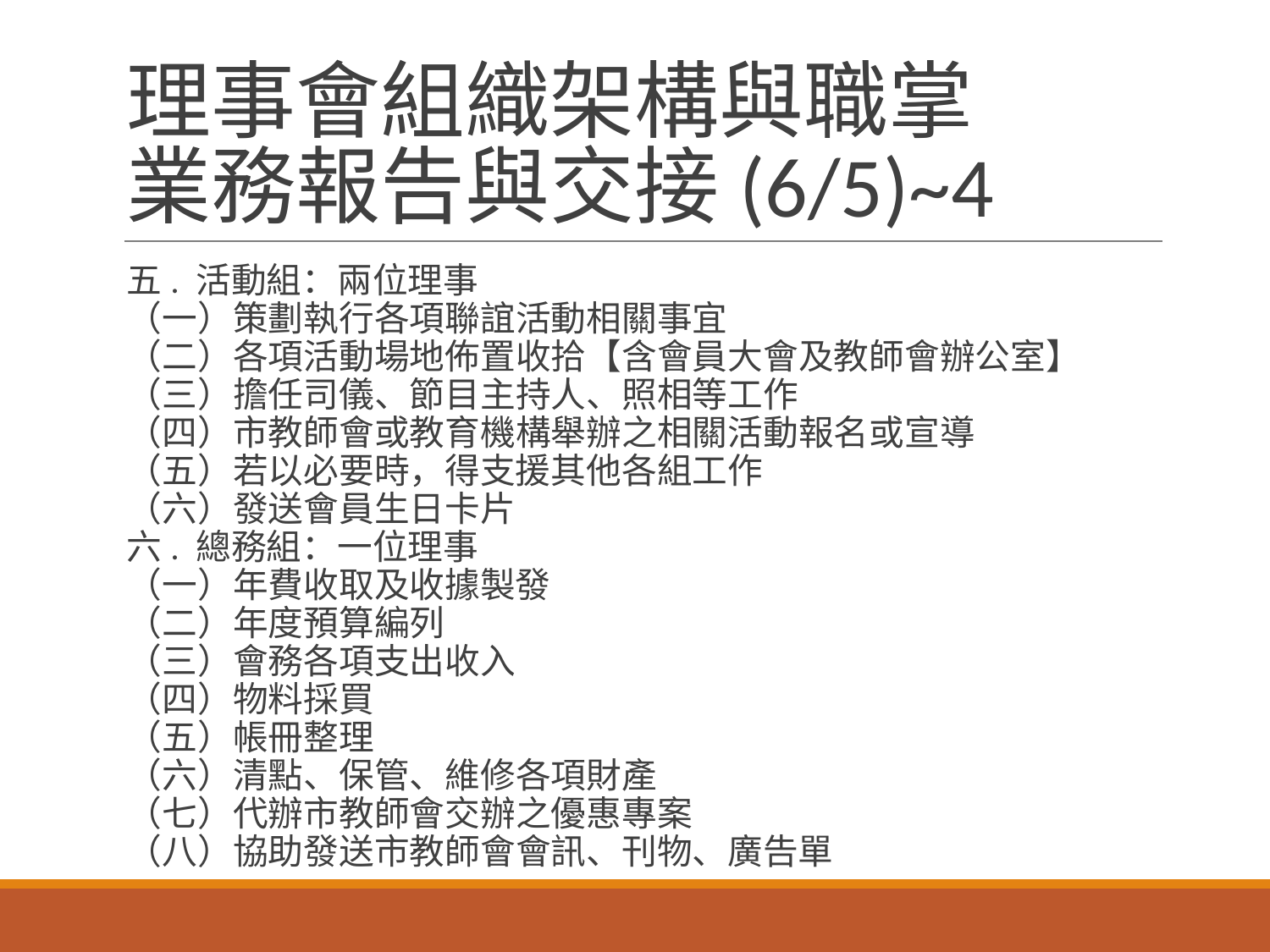

# 理事會組織架構與職掌 業務報告與交接(6/5)~4
五. 活動組：兩位理事 
（一）策劃執行各項聯誼活動相關事宜
（二）各項活動場地佈置收拾【含會員大會及教師會辦公室】
（三）擔任司儀、節目主持人、照相等工作
（四）市教師會或教育機構舉辦之相關活動報名或宣導
（五）若以必要時，得支援其他各組工作
（六）發送會員生日卡片
六. 總務組：一位理事 
（一）年費收取及收據製發
（二）年度預算編列
（三）會務各項支出收入
（四）物料採買
（五）帳冊整理
（六）清點、保管、維修各項財產
（七）代辦市教師會交辦之優惠專案
（八）協助發送市教師會會訊、刊物、廣告單